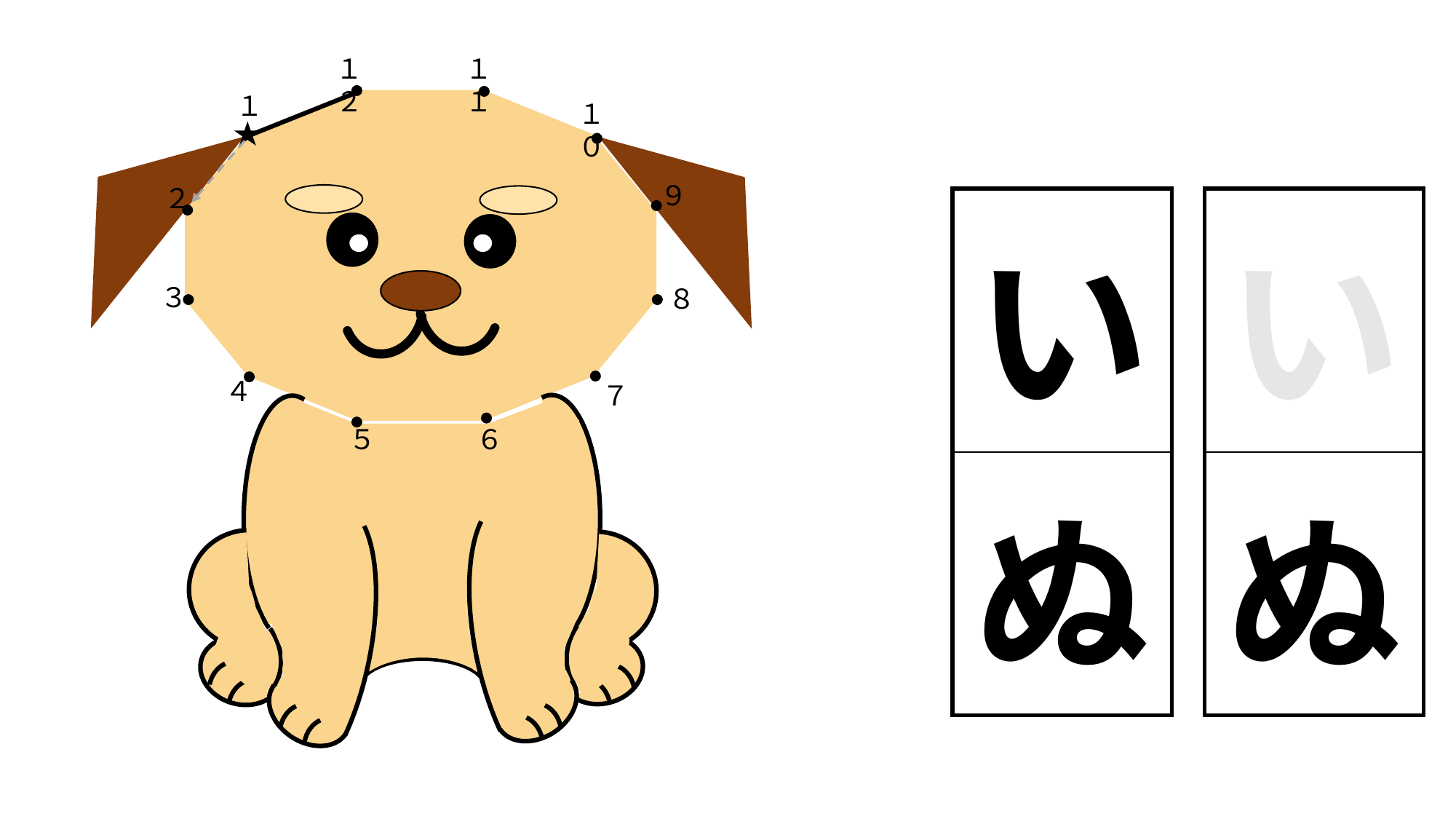

１１
１２

１

１０

９
２
| い |
| --- |
| ぬ |
| い |
| --- |
| ぬ |

３
８

４

７

５
６